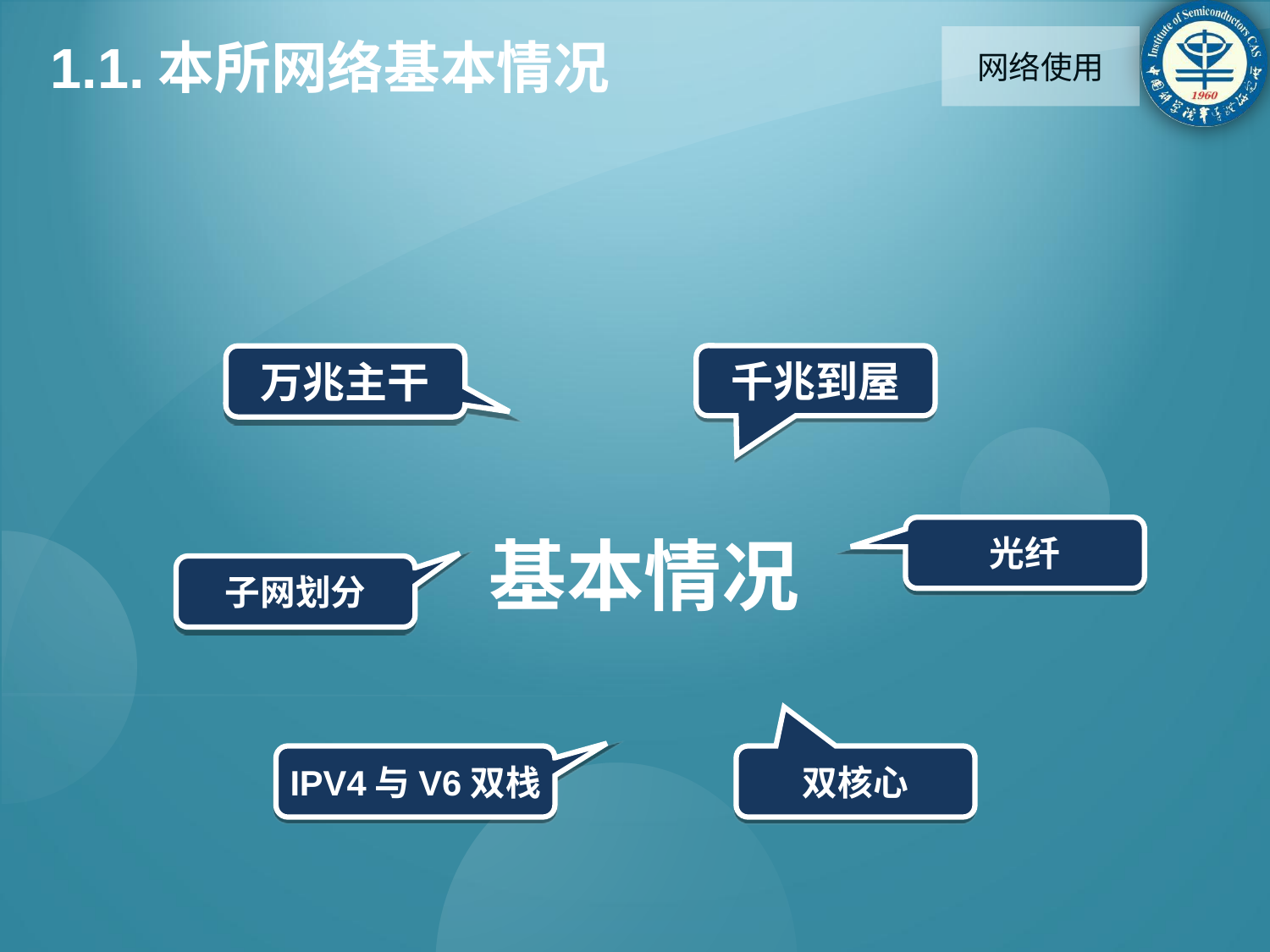

1.1.本所网络基本情况
网络使用
千兆到屋
万兆主干
光纤
基本情况
子网划分
IPV4与V6双栈
双核心